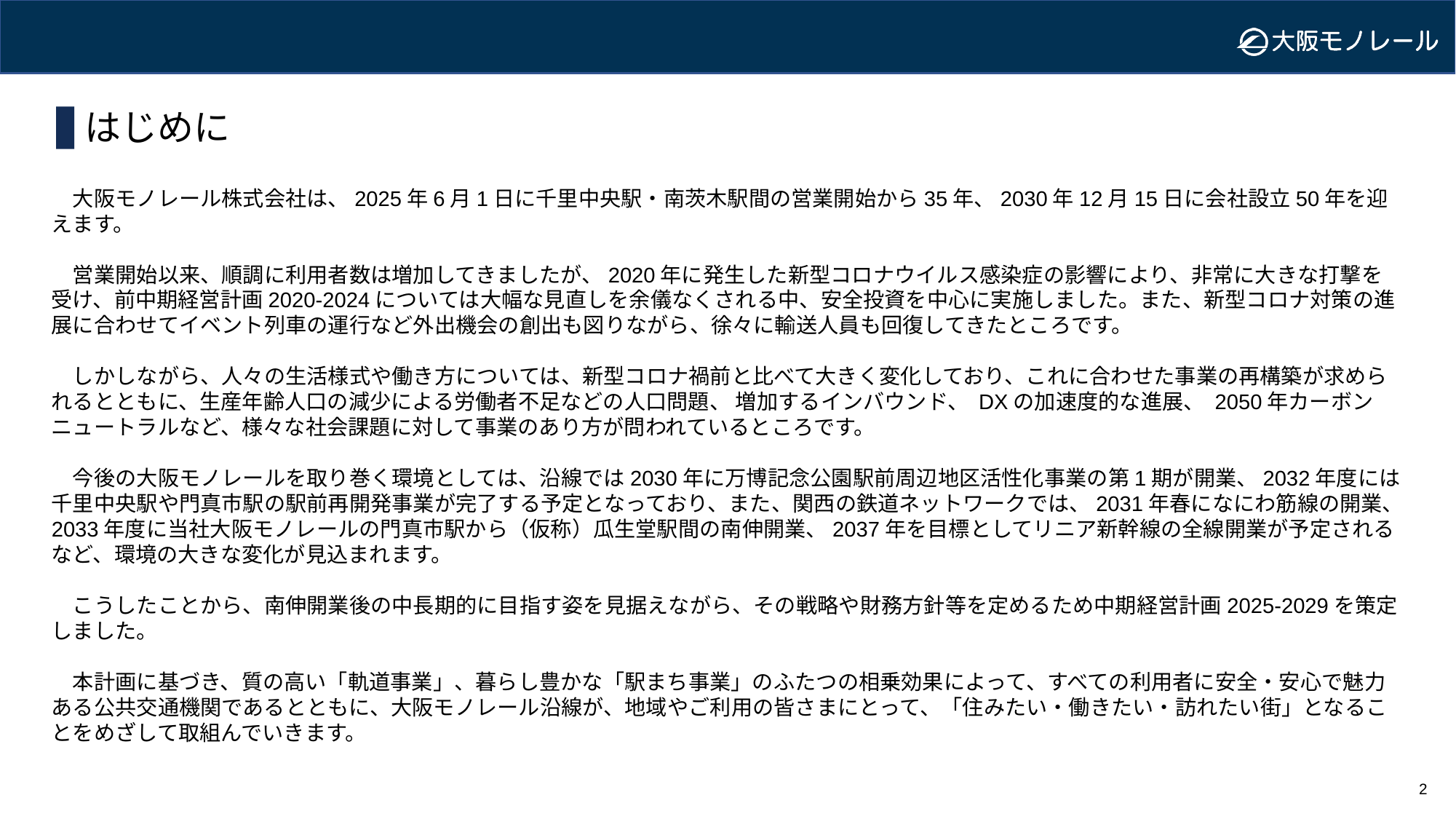

# はじめに

　大阪モノレール株式会社は、2025年6月1日に千里中央駅・南茨木駅間の営業開始から35年、2030年12月15日に会社設立50年を迎えます。

　営業開始以来、順調に利用者数は増加してきましたが、2020年に発生した新型コロナウイルス感染症の影響により、非常に大きな打撃を受け、前中期経営計画2020-2024については大幅な見直しを余儀なくされる中、安全投資を中心に実施しました。また、新型コロナ対策の進展に合わせてイベント列車の運行など外出機会の創出も図りながら、徐々に輸送人員も回復してきたところです。

　しかしながら、人々の生活様式や働き方については、新型コロナ禍前と比べて大きく変化しており、これに合わせた事業の再構築が求められるとともに、生産年齢人口の減少による労働者不足などの人口問題、 増加するインバウンド、 DXの加速度的な進展、 2050年カーボンニュートラルなど、様々な社会課題に対して事業のあり方が問われているところです。

　今後の大阪モノレールを取り巻く環境としては、沿線では2030年に万博記念公園駅前周辺地区活性化事業の第1期が開業、2032年度には千里中央駅や門真市駅の駅前再開発事業が完了する予定となっており、また、関西の鉄道ネットワークでは、2031年春になにわ筋線の開業、2033年度に当社大阪モノレールの門真市駅から（仮称）瓜生堂駅間の南伸開業、2037年を目標としてリニア新幹線の全線開業が予定されるなど、環境の大きな変化が見込まれます。

　こうしたことから、南伸開業後の中長期的に目指す姿を見据えながら、その戦略や財務方針等を定めるため中期経営計画2025-2029を策定しました。

　本計画に基づき、質の高い「軌道事業」、暮らし豊かな「駅まち事業」のふたつの相乗効果によって、すべての利用者に安全・安心で魅力ある公共交通機関であるとともに、大阪モノレール沿線が、地域やご利用の皆さまにとって、「住みたい・働きたい・訪れたい街」となることをめざして取組んでいきます。
2